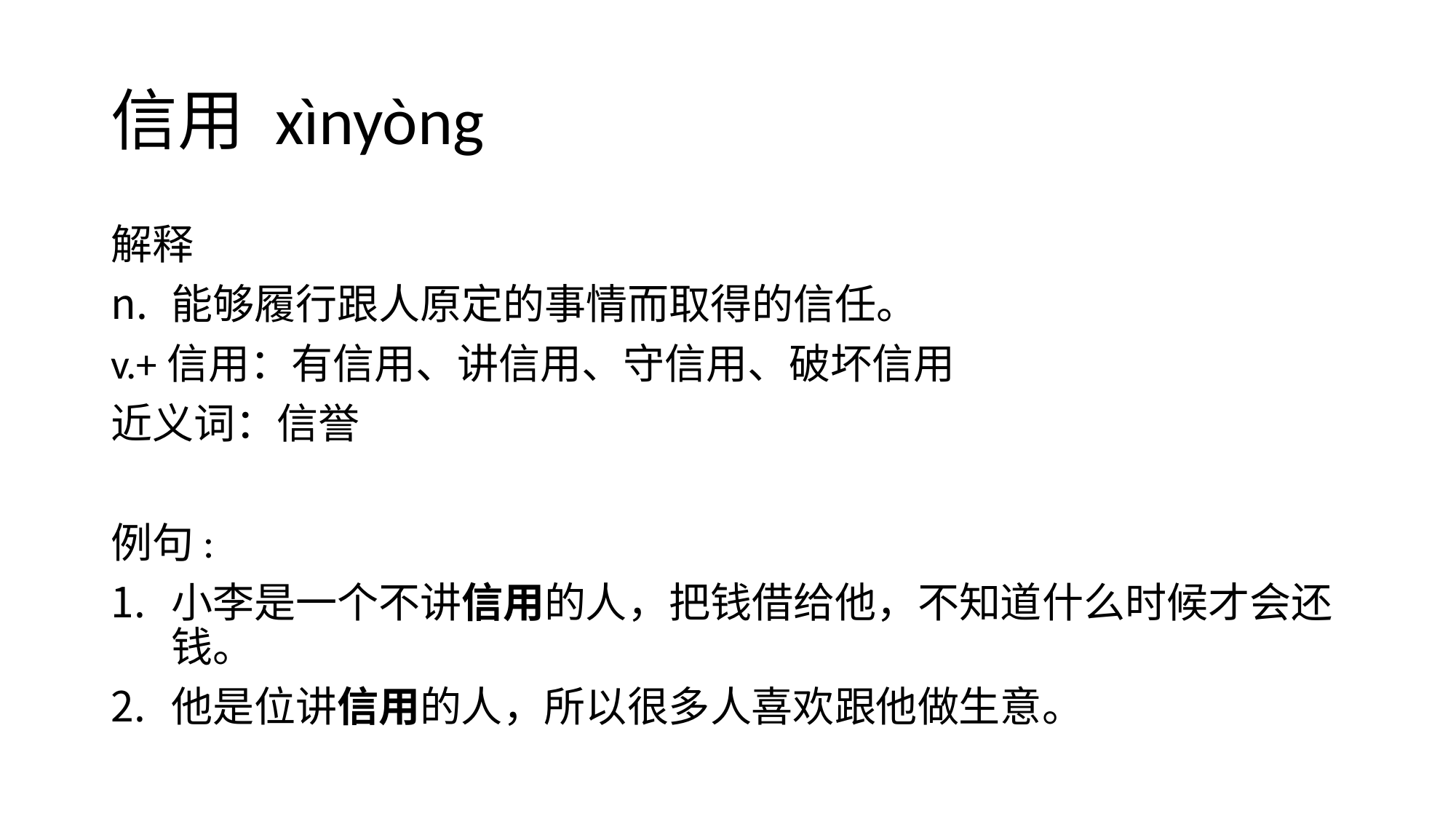

# 信用 xìnyòng
解释
能够履行跟人原定的事情而取得的信任。
v.+信用：有信用、讲信用、守信用、破坏信用
近义词：信誉

例句:
小李是一个不讲信用的人，把钱借给他，不知道什么时候才会还钱。
他是位讲信用的人，所以很多人喜欢跟他做生意。